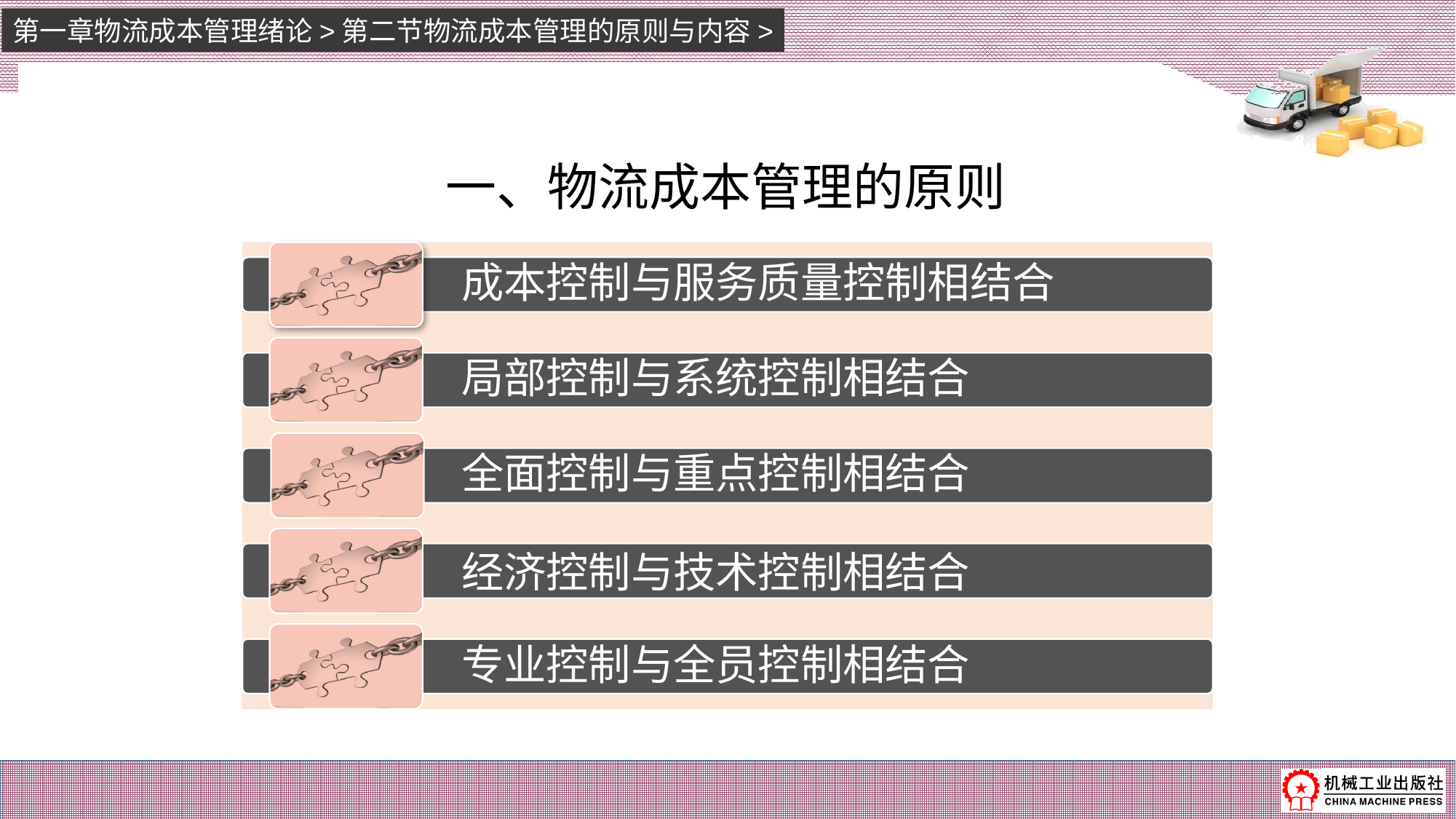

第一章物流成本管理绪论>第二节物流成本管理的原则与内容>
一、物流成本管理的原则
成本控制与服务质量控制相结合
局部控制与系统控制相结合
全面控制与重点控制相结合
经济控制与技术控制相结合
专业控制与全员控制相结合